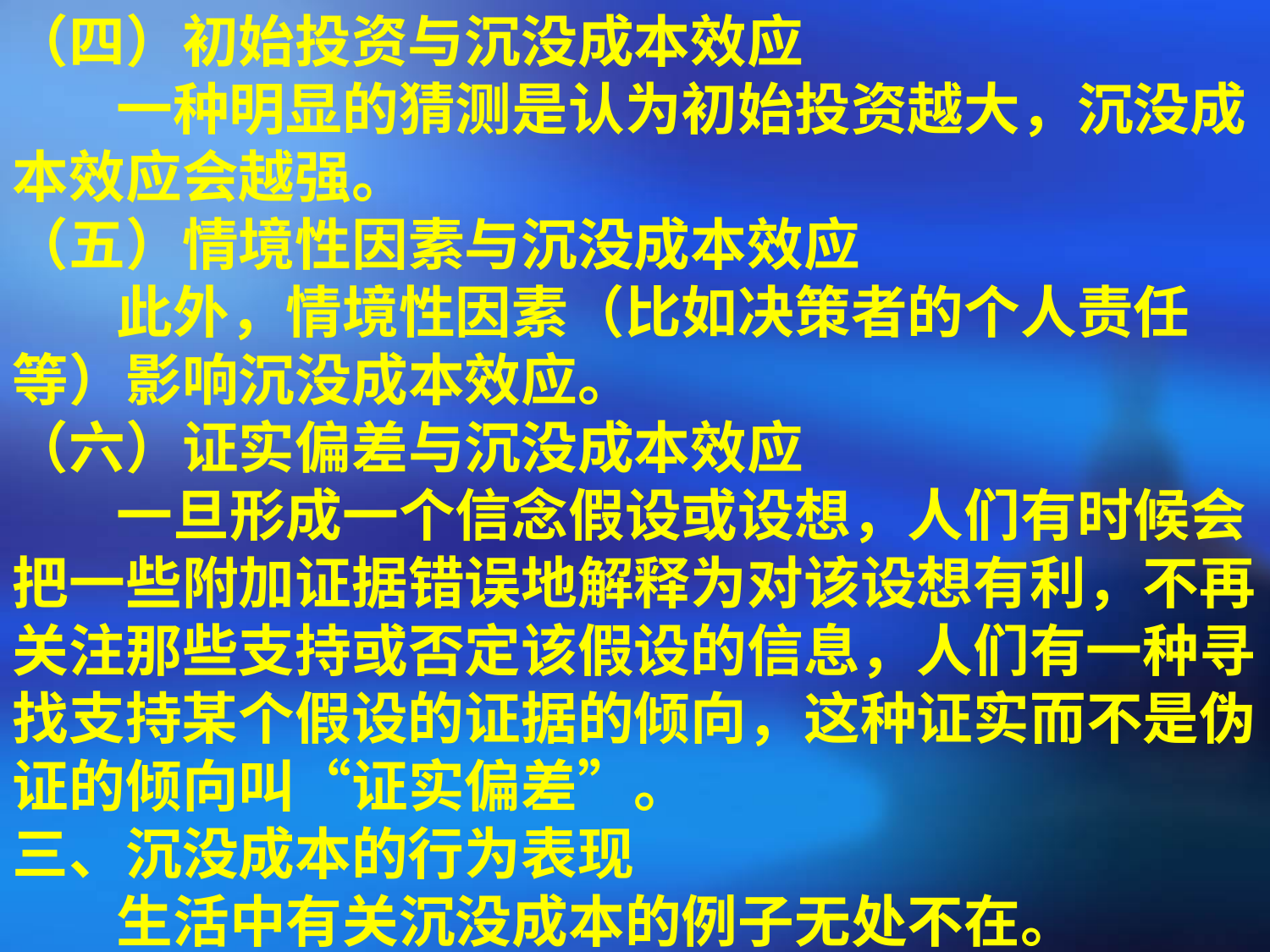

（四）初始投资与沉没成本效应
       一种明显的猜测是认为初始投资越大，沉没成本效应会越强。
（五）情境性因素与沉没成本效应
       此外，情境性因素（比如决策者的个人责任等）影响沉没成本效应。
（六）证实偏差与沉没成本效应
       一旦形成一个信念假设或设想，人们有时候会把一些附加证据错误地解释为对该设想有利，不再关注那些支持或否定该假设的信息，人们有一种寻找支持某个假设的证据的倾向，这种证实而不是伪证的倾向叫“证实偏差”。
三、沉没成本的行为表现
       生活中有关沉没成本的例子无处不在。